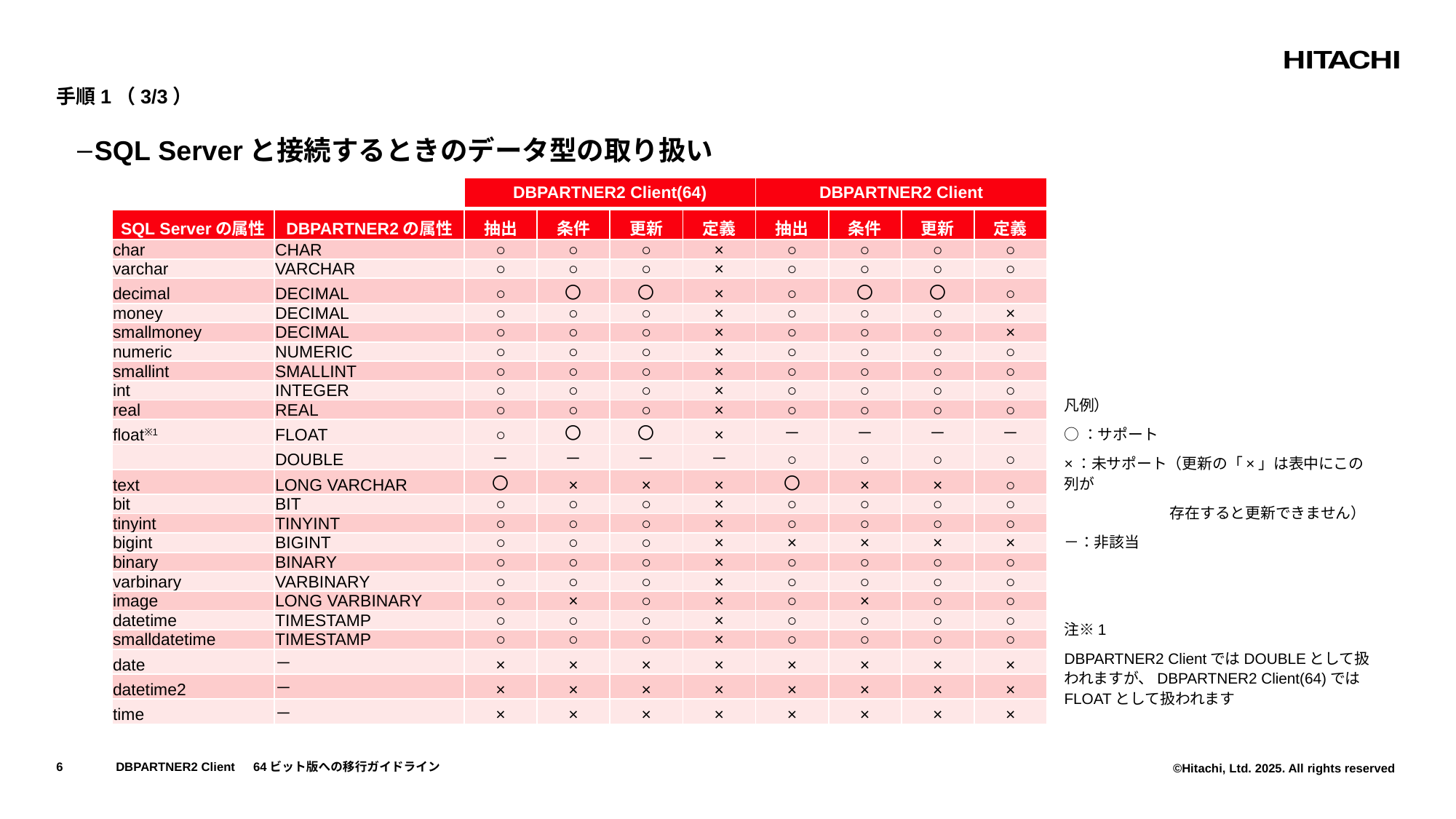

手順1（3/3）
SQL Serverと接続するときのデータ型の取り扱い
|  |  | DBPARTNER2 Client(64) |  |  |  | DBPARTNER2 Client |  |  |  |
| --- | --- | --- | --- | --- | --- | --- | --- | --- | --- |
| SQL Serverの属性 | DBPARTNER2の属性 | 抽出 | 条件 | 更新 | 定義 | 抽出 | 条件 | 更新 | 定義 |
| char | CHAR | ○ | ○ | ○ | × | ○ | ○ | ○ | ○ |
| varchar | VARCHAR | ○ | ○ | ○ | × | ○ | ○ | ○ | ○ |
| decimal | DECIMAL | ○ | 〇 | 〇 | × | ○ | 〇 | 〇 | ○ |
| money | DECIMAL | ○ | ○ | ○ | × | ○ | ○ | ○ | × |
| smallmoney | DECIMAL | ○ | ○ | ○ | × | ○ | ○ | ○ | × |
| numeric | NUMERIC | ○ | ○ | ○ | × | ○ | ○ | ○ | ○ |
| smallint | SMALLINT | ○ | ○ | ○ | × | ○ | ○ | ○ | ○ |
| int | INTEGER | ○ | ○ | ○ | × | ○ | ○ | ○ | ○ |
| real | REAL | ○ | ○ | ○ | × | ○ | ○ | ○ | ○ |
| float※1 | FLOAT | ○ | 〇 | 〇 | × | － | － | － | － |
|  | DOUBLE | － | － | － | － | ○ | ○ | ○ | ○ |
| text | LONG VARCHAR | 〇 | × | × | × | 〇 | × | × | ○ |
| bit | BIT | ○ | ○ | ○ | × | ○ | ○ | ○ | ○ |
| tinyint | TINYINT | ○ | ○ | ○ | × | ○ | ○ | ○ | ○ |
| bigint | BIGINT | ○ | ○ | ○ | × | × | × | × | × |
| binary | BINARY | ○ | ○ | ○ | × | ○ | ○ | ○ | ○ |
| varbinary | VARBINARY | ○ | ○ | ○ | × | ○ | ○ | ○ | ○ |
| image | LONG VARBINARY | ○ | × | ○ | × | ○ | × | ○ | ○ |
| datetime | TIMESTAMP | ○ | ○ | ○ | × | ○ | ○ | ○ | ○ |
| smalldatetime | TIMESTAMP | ○ | ○ | ○ | × | ○ | ○ | ○ | ○ |
| date | － | × | × | × | × | × | × | × | × |
| datetime2 | － | × | × | × | × | × | × | × | × |
| time | － | × | × | × | × | × | × | × | × |
凡例）
○：サポート
×：未サポート（更新の「×」は表中にこの列が
　　　　　　　存在すると更新できません）
－：非該当

注※1
DBPARTNER2 ClientではDOUBLEとして扱われますが、DBPARTNER2 Client(64)ではFLOATとして扱われます
6
DBPARTNER2 Client　64ビット版への移行ガイドライン